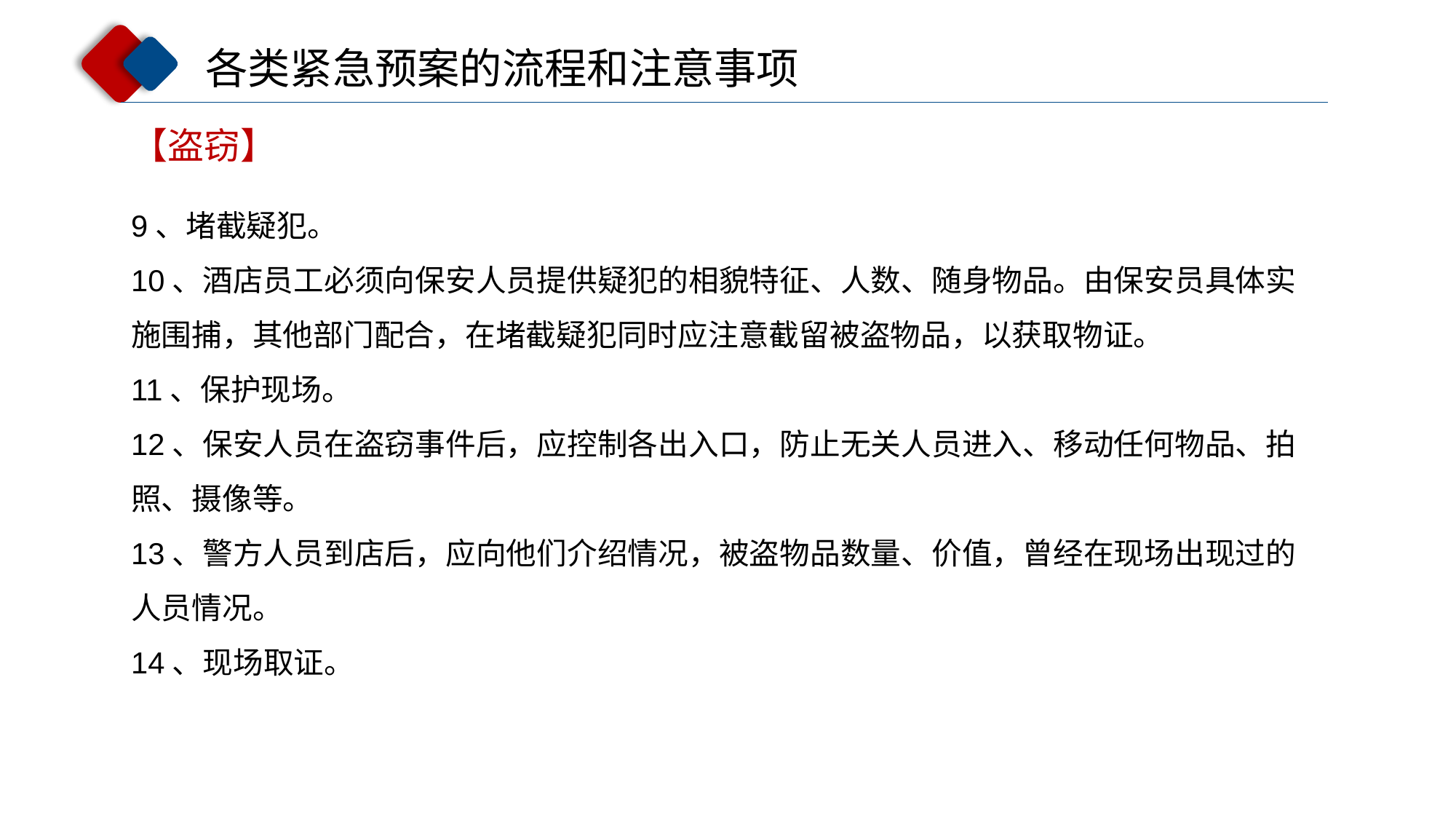

各类紧急预案的流程和注意事项
【盗窃】
9、堵截疑犯。
10、酒店员工必须向保安人员提供疑犯的相貌特征、人数、随身物品。由保安员具体实施围捕，其他部门配合，在堵截疑犯同时应注意截留被盗物品，以获取物证。
11、保护现场。
12、保安人员在盗窃事件后，应控制各出入口，防止无关人员进入、移动任何物品、拍照、摄像等。
13、警方人员到店后，应向他们介绍情况，被盗物品数量、价值，曾经在现场出现过的人员情况。
14、现场取证。